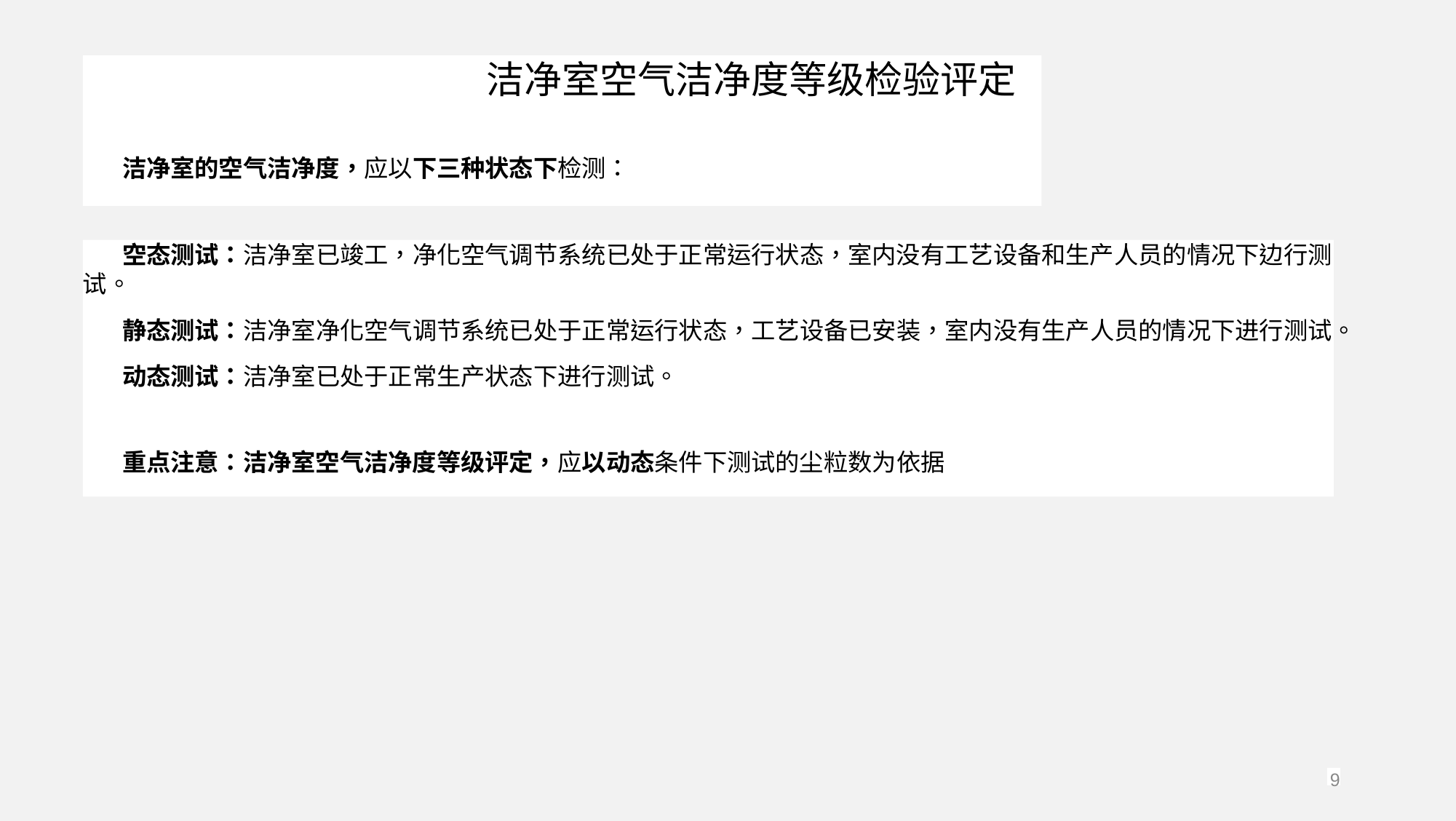

洁净室空气洁净度等级检验评定
洁净室的空气洁净度，应以下三种状态下检测：
空态测试：洁净室已竣工，净化空气调节系统已处于正常运行状态，室内没有工艺设备和生产人员的情况下边行测试。
静态测试：洁净室净化空气调节系统已处于正常运行状态，工艺设备已安装，室内没有生产人员的情况下进行测试。
动态测试：洁净室已处于正常生产状态下进行测试。
重点注意：洁净室空气洁净度等级评定，应以动态条件下测试的尘粒数为依据
9